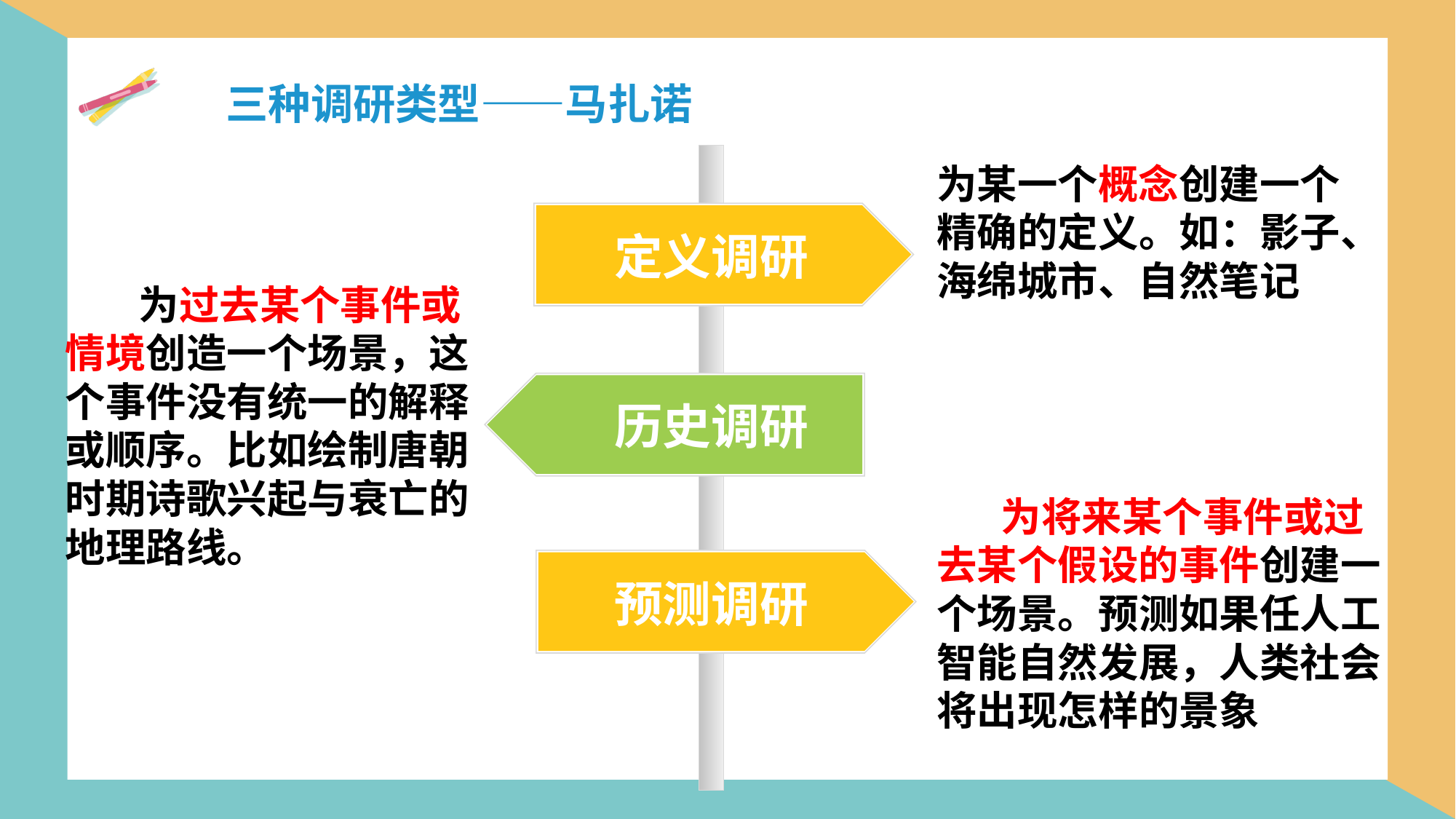

三种调研类型——马扎诺

为某一个概念创建一个精确的定义。如：影子、海绵城市、自然笔记

定义调研
       为过去某个事件或情境创造一个场景，这个事件没有统一的解释或顺序。比如绘制唐朝时期诗歌兴起与衰亡的地理路线。

历史调研
      为将来某个事件或过去某个假设的事件创建一个场景。预测如果任人工智能自然发展，人类社会将出现怎样的景象

预测调研